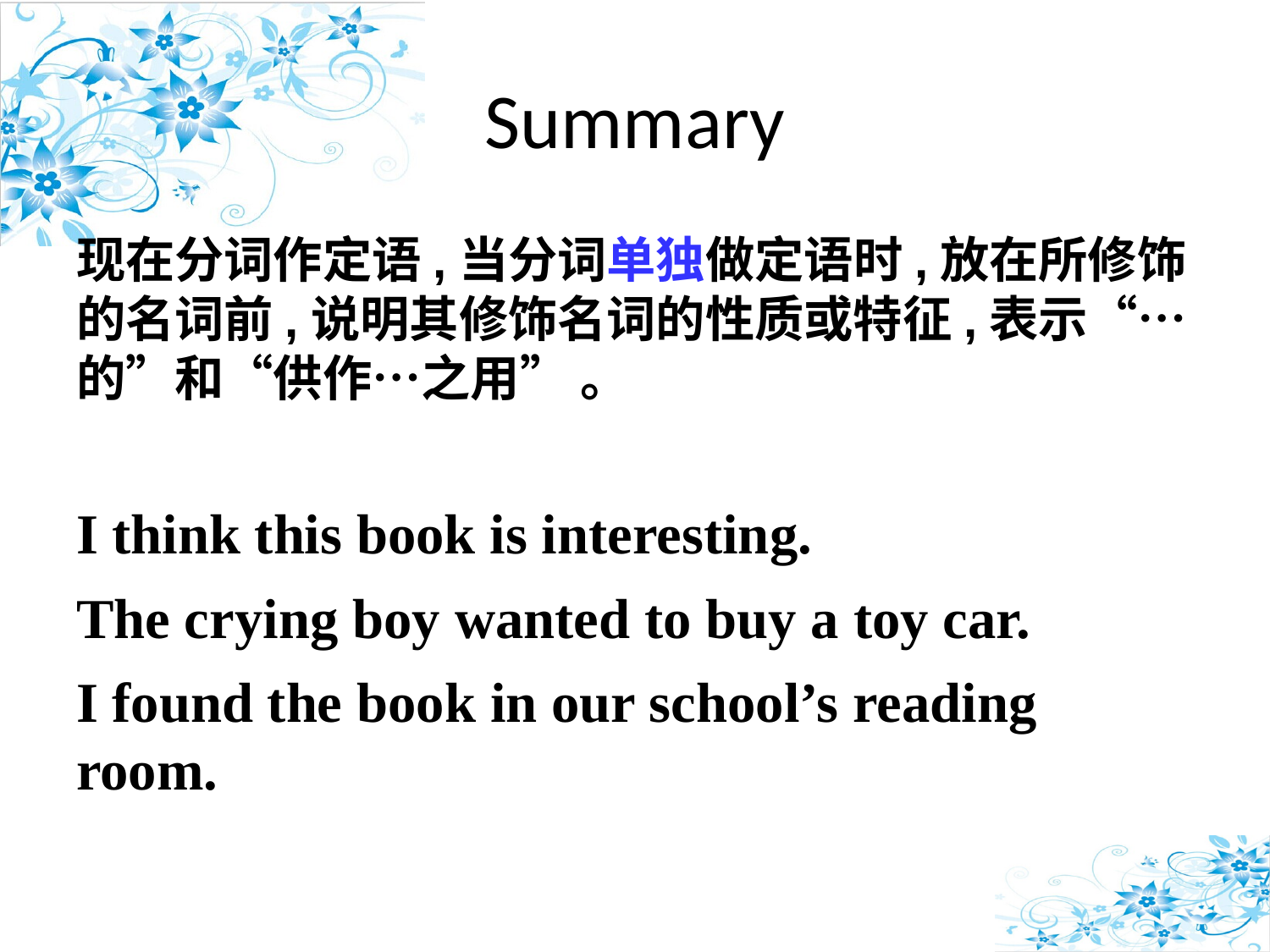

# Summary
现在分词作定语,当分词单独做定语时,放在所修饰的名词前,说明其修饰名词的性质或特征,表示“…的”和“供作…之用” 。

I think this book is interesting.
The crying boy wanted to buy a toy car.
I found the book in our school’s reading room.